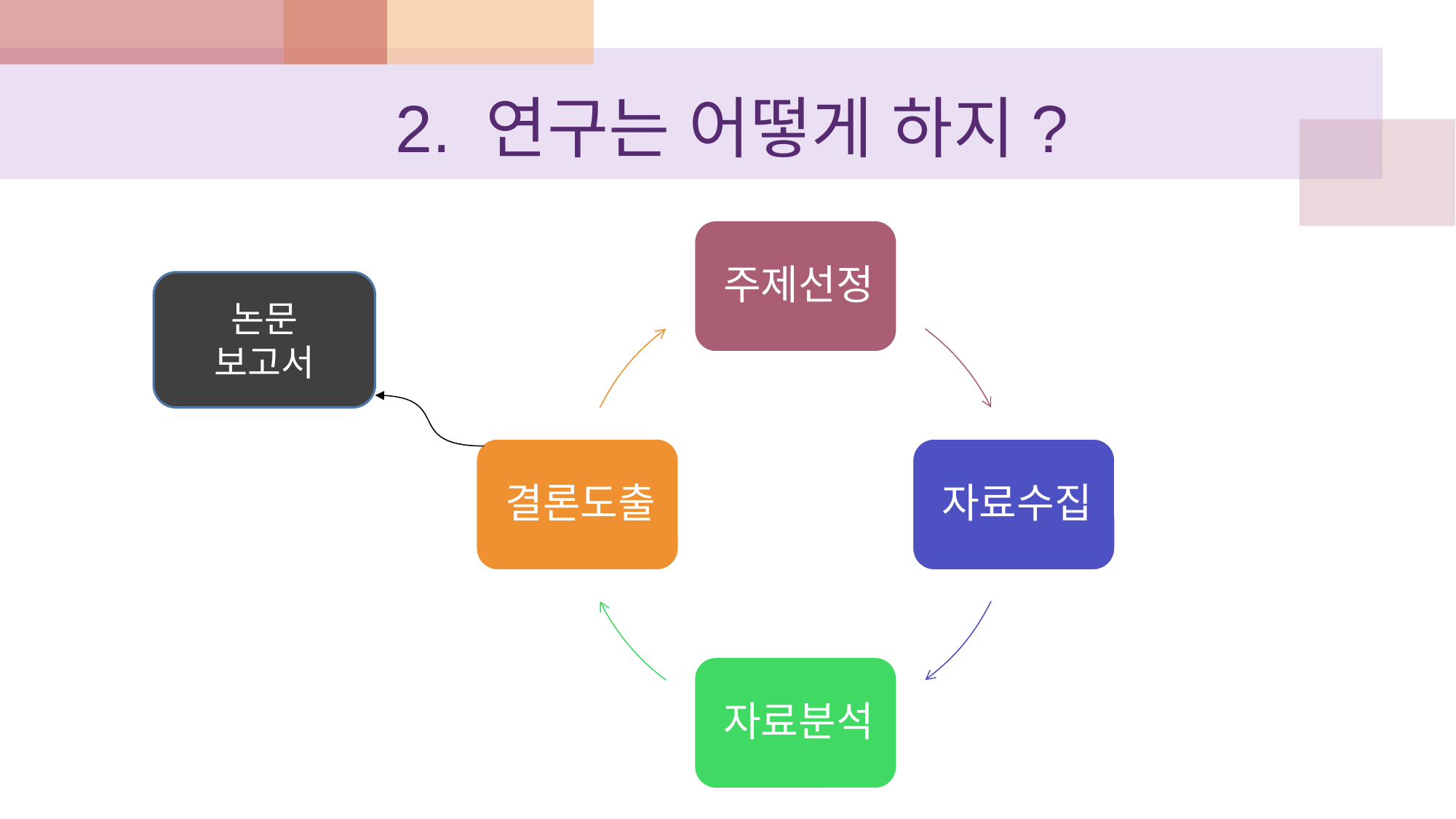

# 2. 연구는 어떻게 하지?
주제선정
자료수집
자료분석
결론도출
논문
보고서